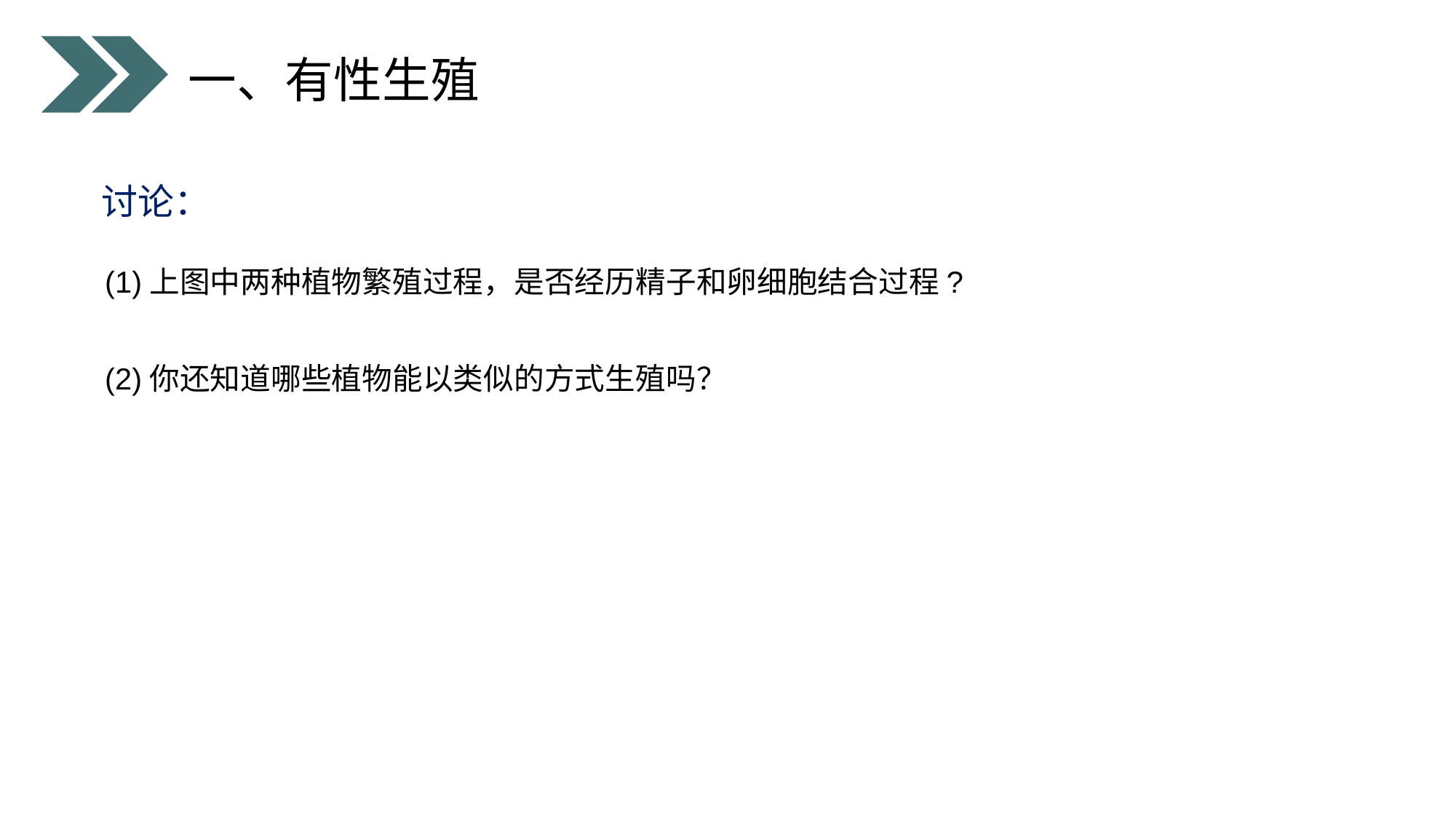

一、有性生殖
讨论：
(1)上图中两种植物繁殖过程，是否经历精子和卵细胞结合过程?
(2)你还知道哪些植物能以类似的方式生殖吗？